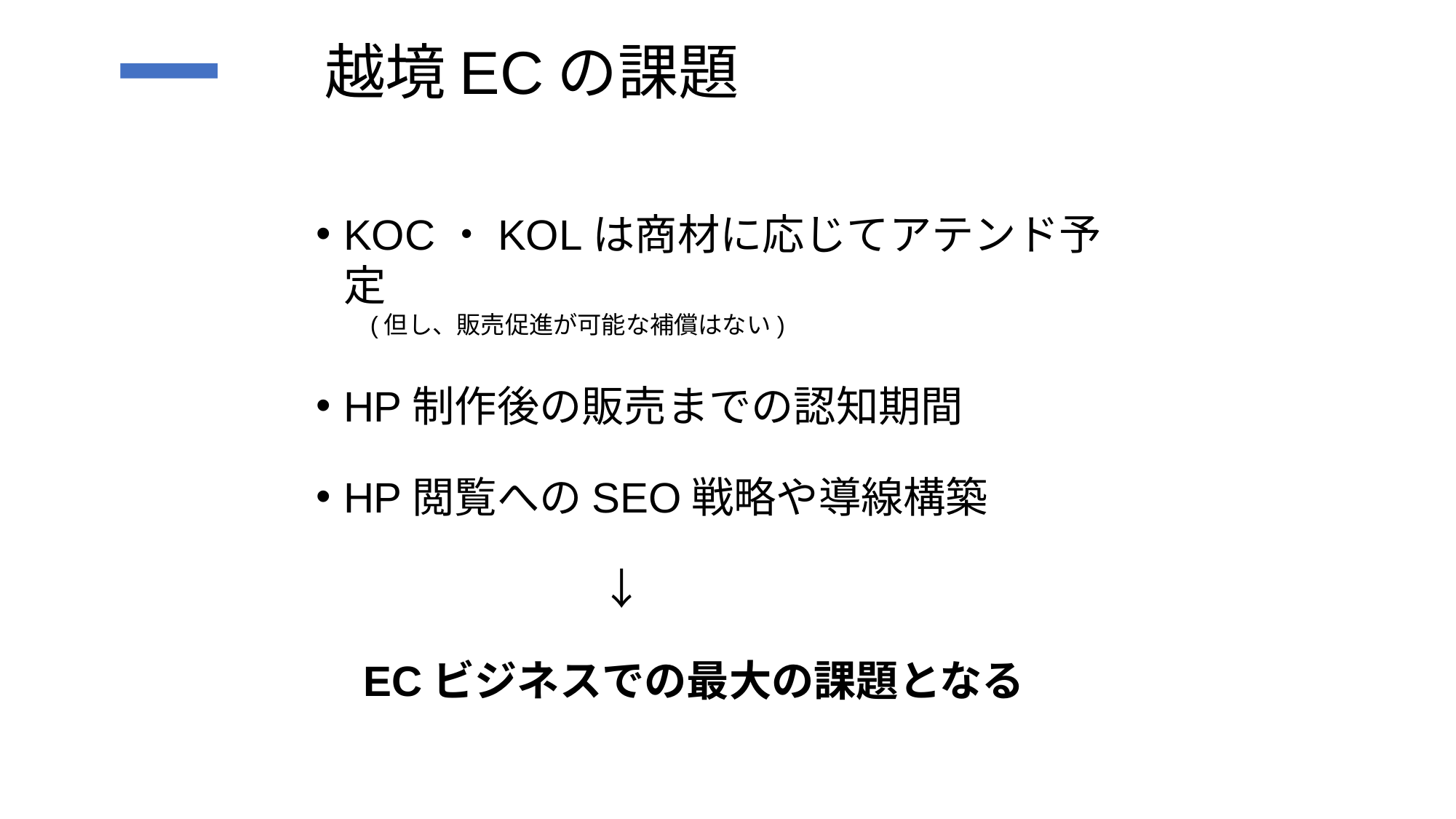

# 越境ECの課題

KOC・KOLは商材に応じてアテンド予定
　　(但し、販売促進が可能な補償はない)
HP制作後の販売までの認知期間
HP閲覧へのSEO戦略や導線構築
                    　　↓
    ECビジネスでの最大の課題となる